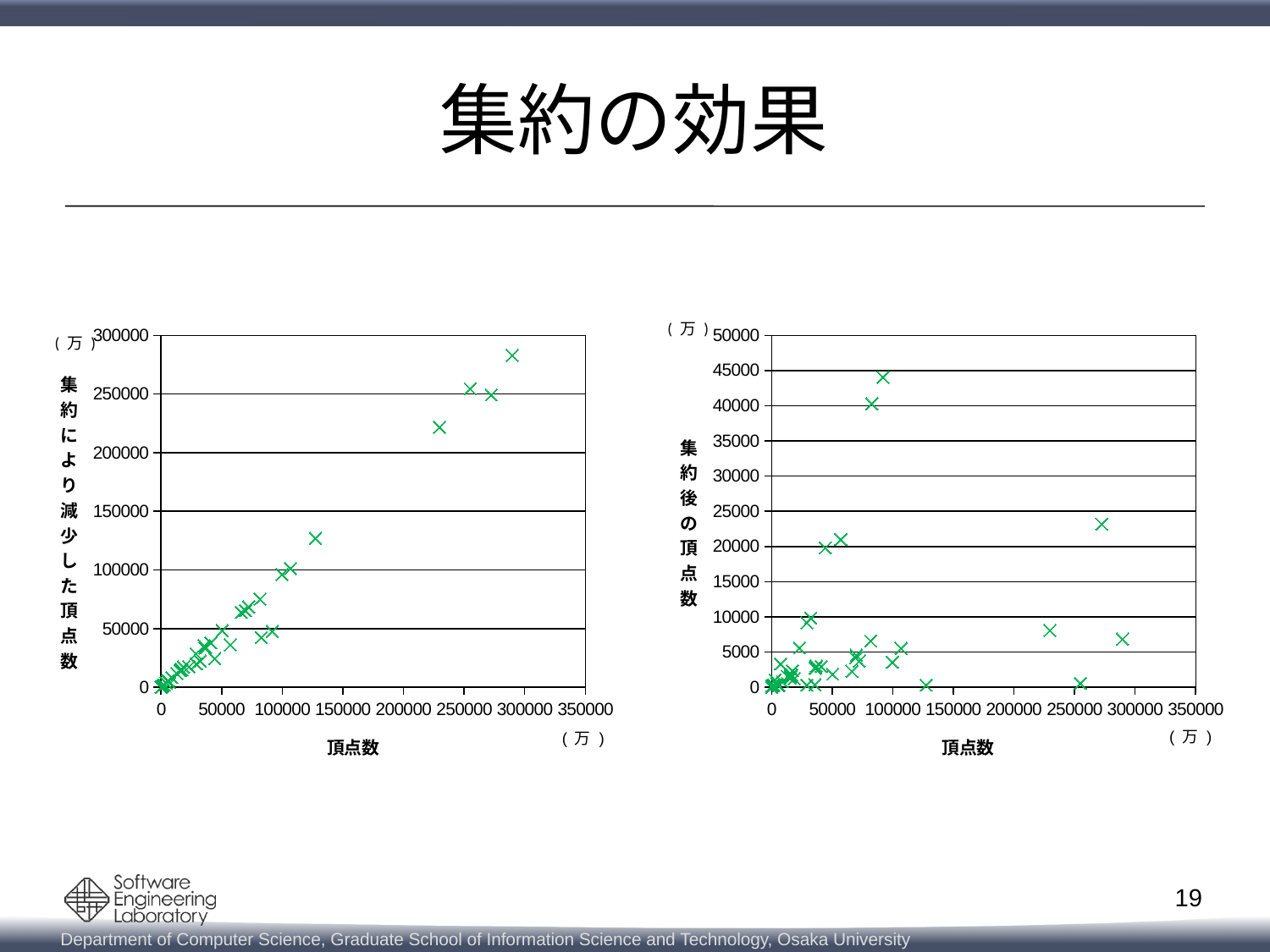

# 集約の効果

### Chart

| Category |  |
|---|---|

### Chart

| Category |  |
|---|---|
19